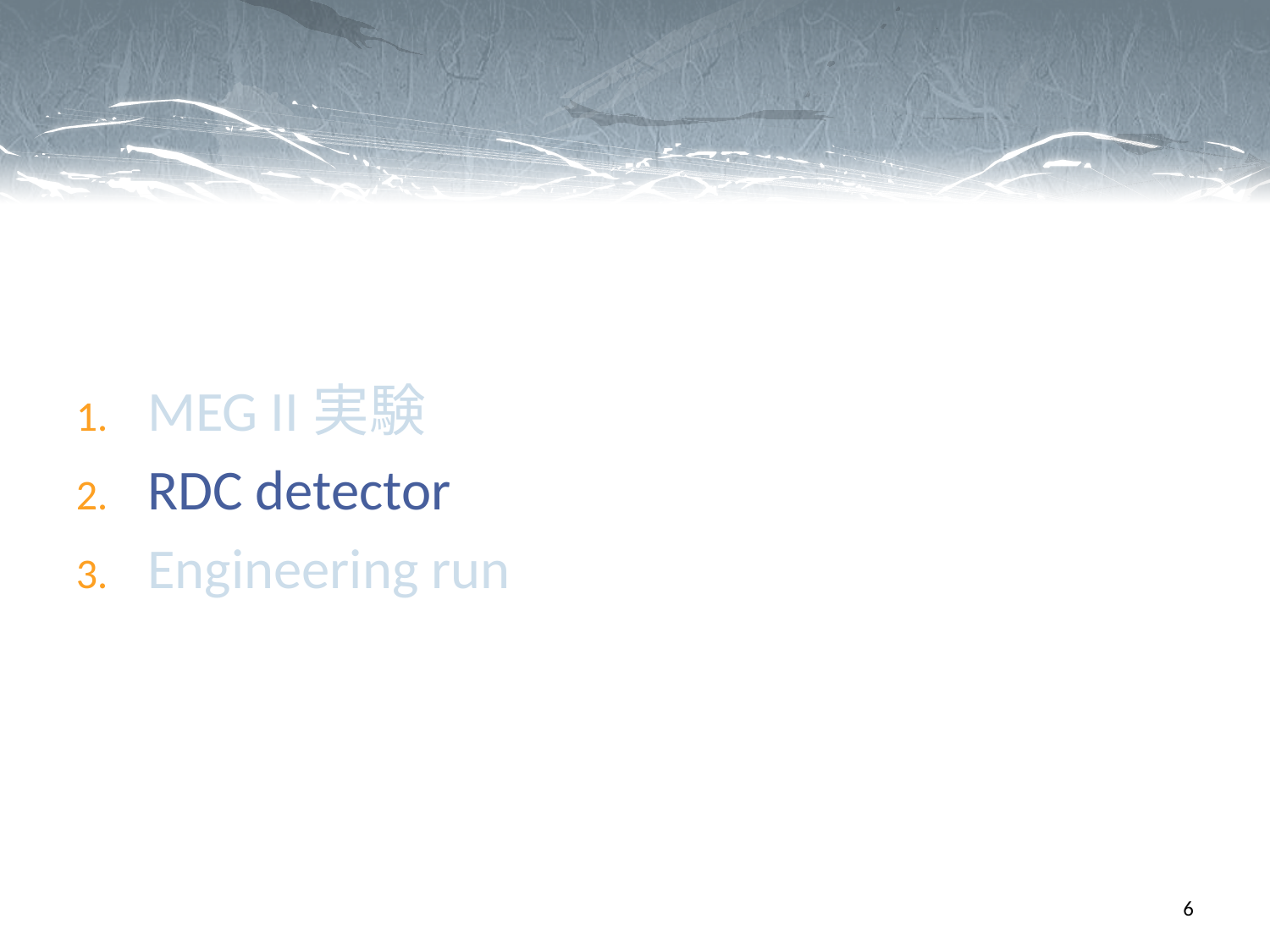

MEG II実験
RDC detector
Engineering run
6